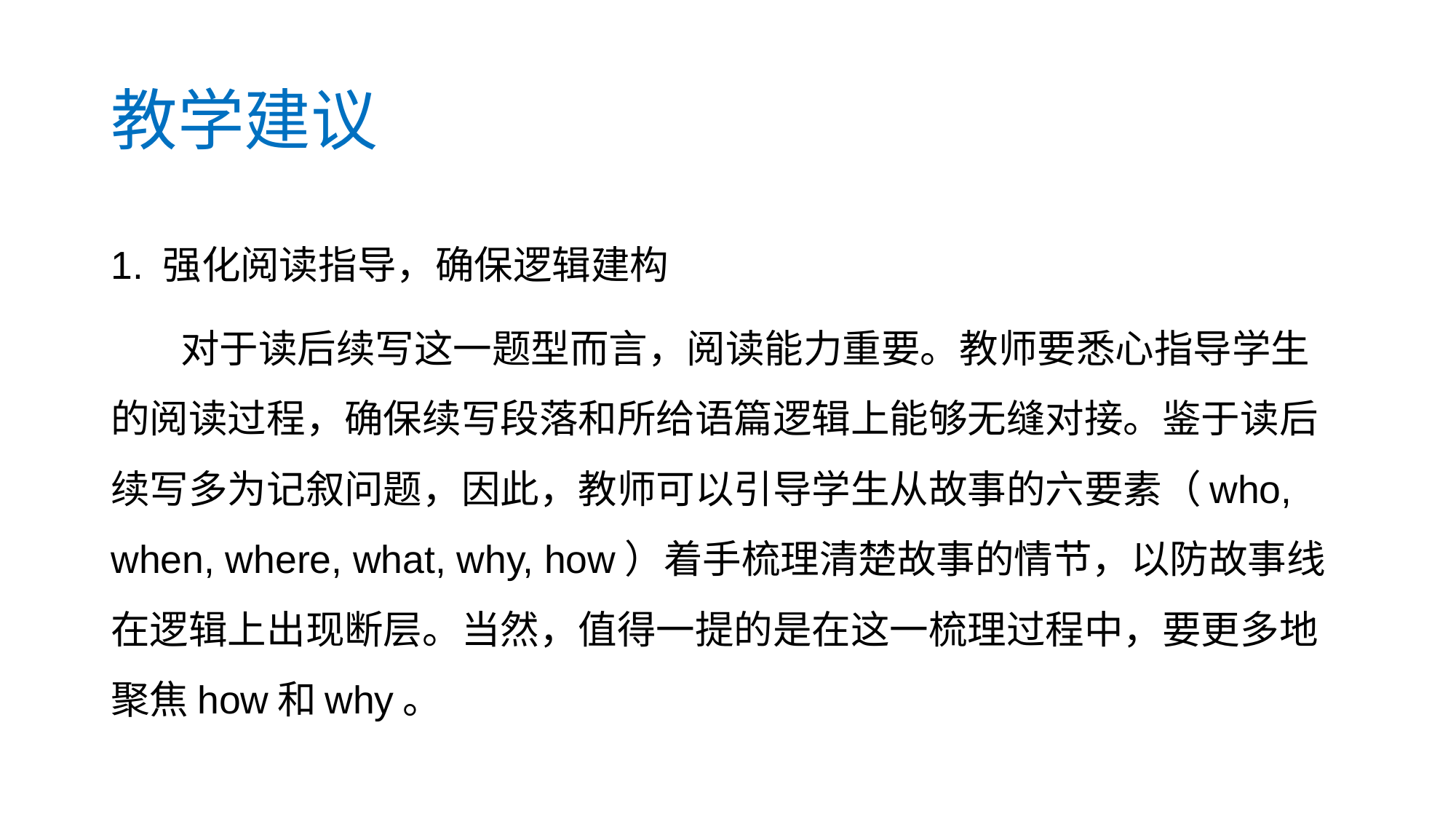

# 教学建议
1. 强化阅读指导，确保逻辑建构
       对于读后续写这一题型而言，阅读能力重要。教师要悉心指导学生的阅读过程，确保续写段落和所给语篇逻辑上能够无缝对接。鉴于读后续写多为记叙问题，因此，教师可以引导学生从故事的六要素（who, when, where, what, why, how）着手梳理清楚故事的情节，以防故事线在逻辑上出现断层。当然，值得一提的是在这一梳理过程中，要更多地聚焦how和why。